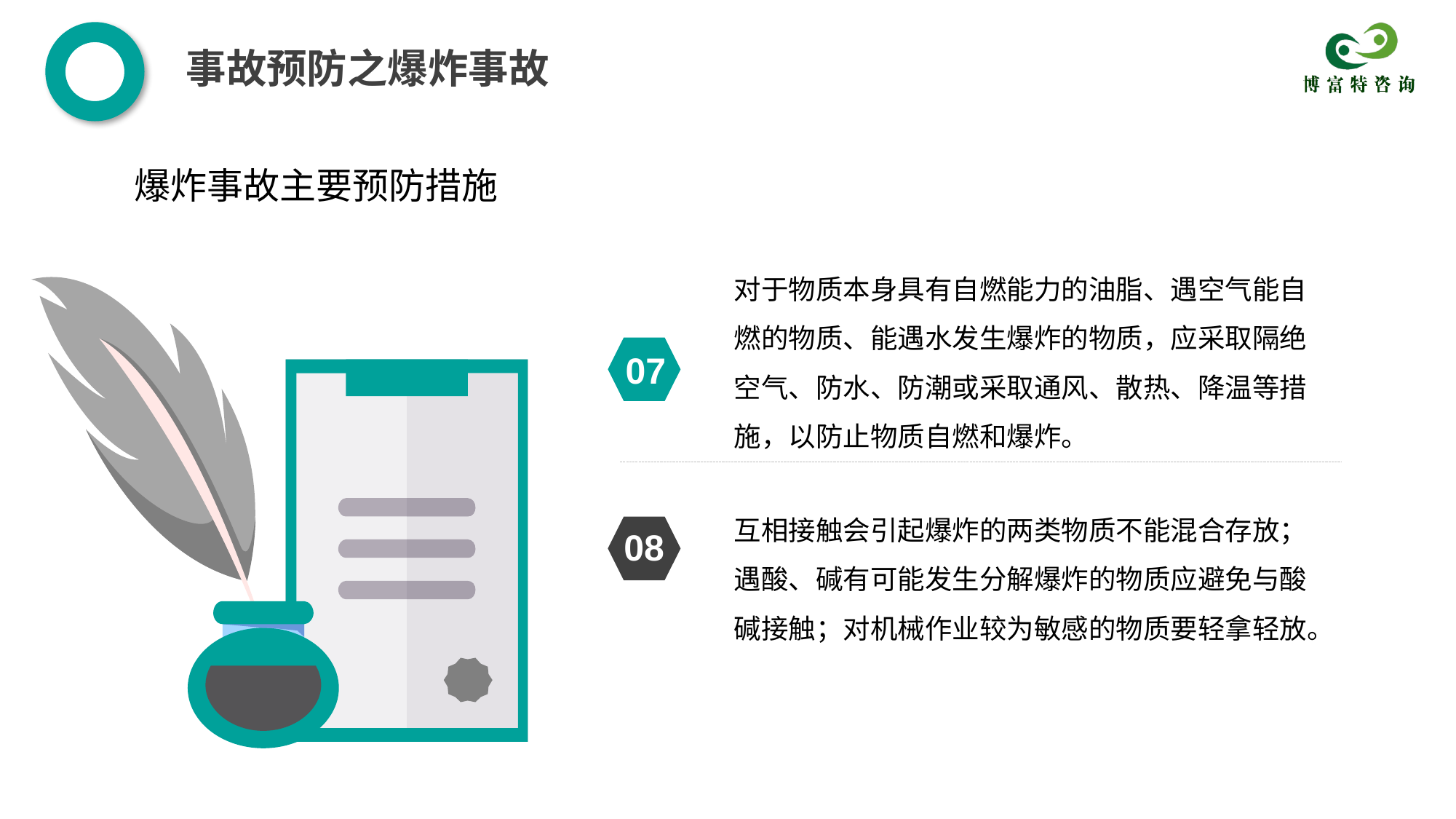

事故预防之爆炸事故
爆炸事故主要预防措施
对于物质本身具有自燃能力的油脂、遇空气能自燃的物质、能遇水发生爆炸的物质，应采取隔绝空气、防水、防潮或采取通风、散热、降温等措施，以防止物质自燃和爆炸。

07
互相接触会引起爆炸的两类物质不能混合存放；遇酸、碱有可能发生分解爆炸的物质应避免与酸碱接触；对机械作业较为敏感的物质要轻拿轻放。

08